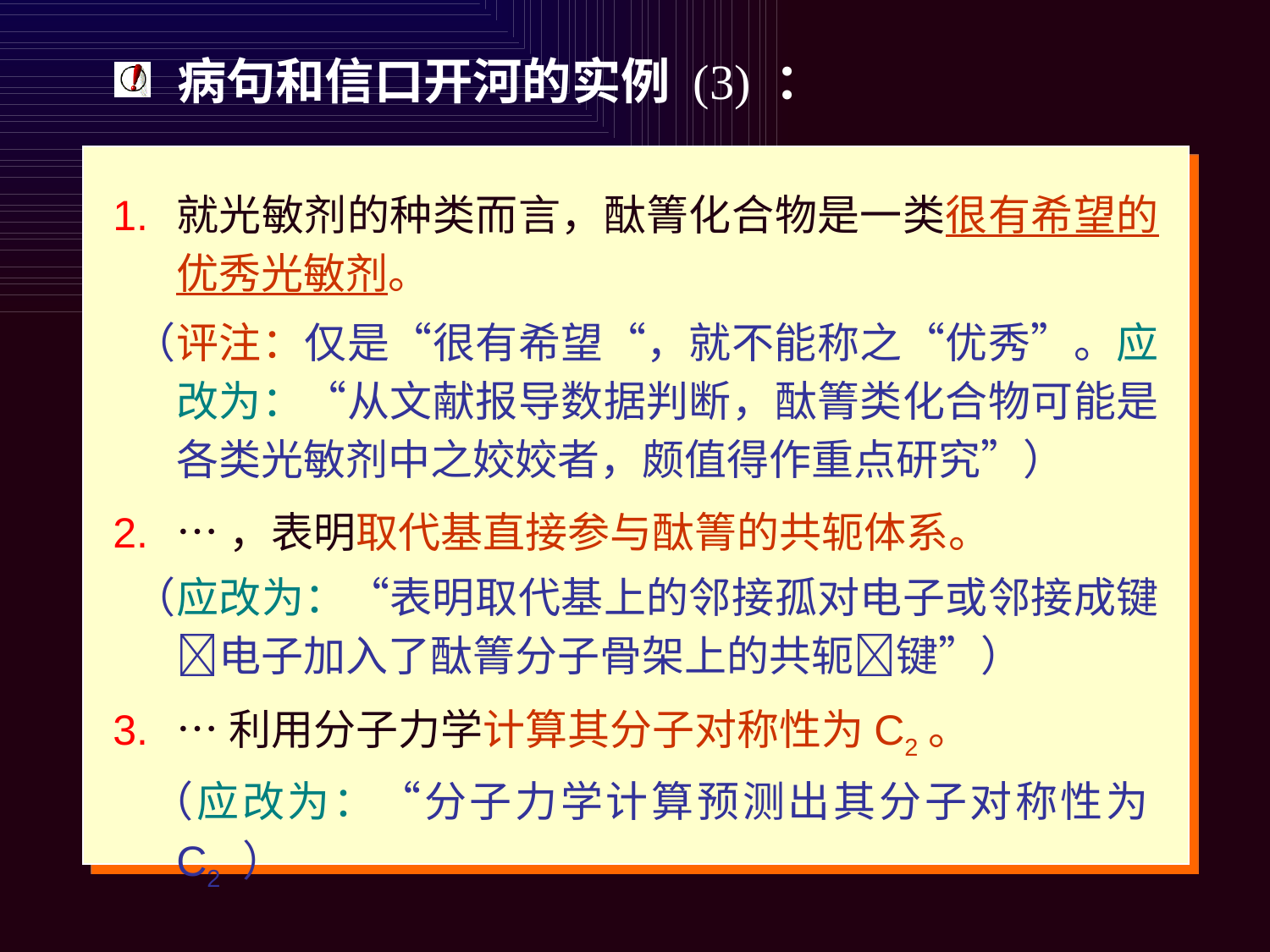

病句和信口开河的实例 (3) ：

就光敏剂的种类而言，酞箐化合物是一类很有希望的优秀光敏剂。
 （评注：仅是“很有希望“，就不能称之“优秀”。应改为：“从文献报导数据判断，酞箐类化合物可能是各类光敏剂中之姣姣者，颇值得作重点研究”）
…，表明取代基直接参与酞箐的共轭体系。
 （应改为：“表明取代基上的邻接孤对电子或邻接成键π电子加入了酞箐分子骨架上的共轭π键”）
…利用分子力学计算其分子对称性为C2。
  （应改为：“分子力学计算预测出其分子对称性为C2 ）